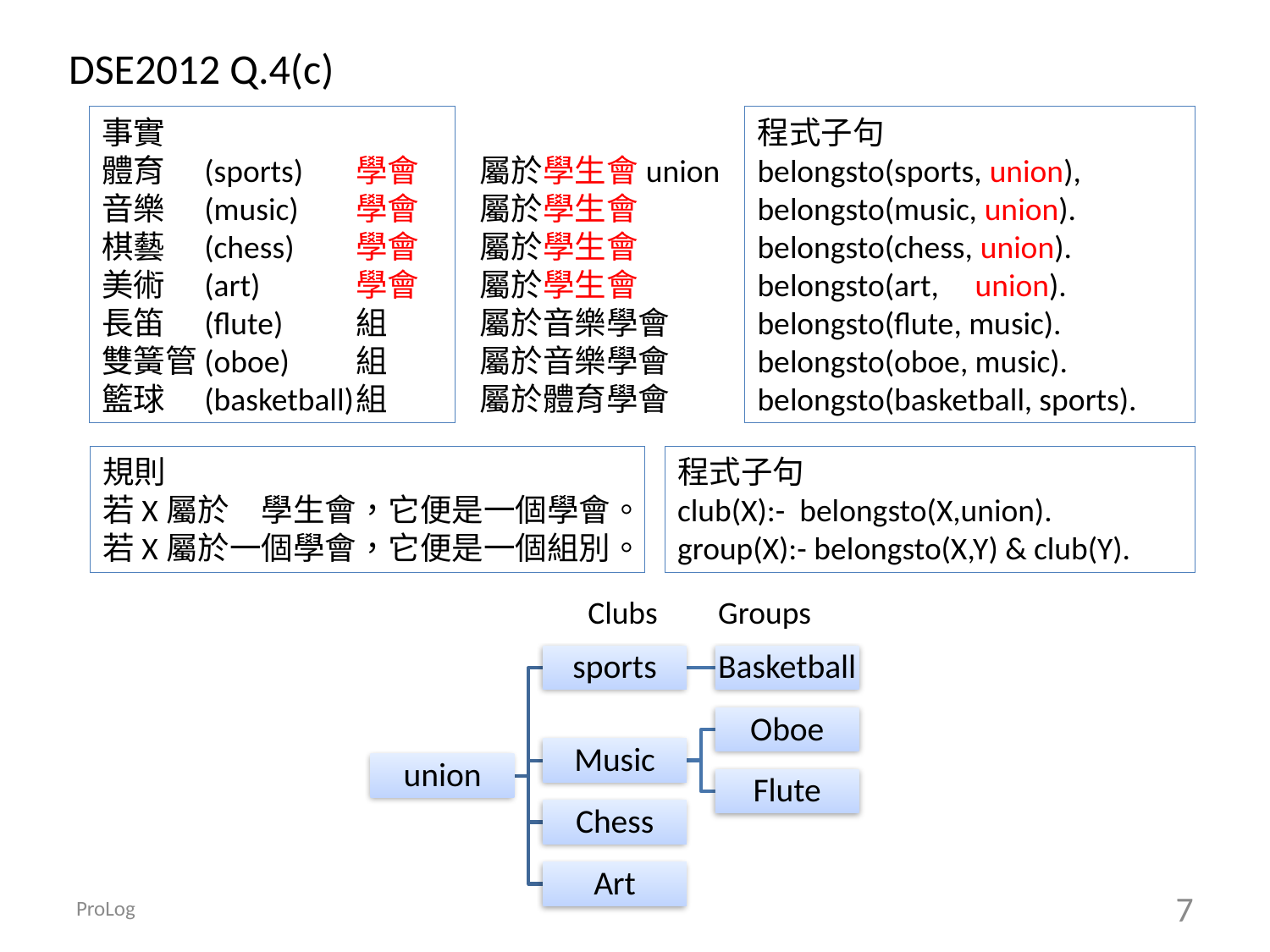

DSE2012 Q.4(c)
事實
體育　(sports)	學會
音樂　(music)	學會
棋藝　(chess)	學會
美術　(art)	學會
長笛　(flute)	組
雙簧管(oboe)	組
籃球　(basketball)	組
程式子句
belongsto(sports, union),
belongsto(music, union).
belongsto(chess, union).
belongsto(art,     union).
belongsto(flute, music).
belongsto(oboe, music).
belongsto(basketball, sports).
屬於學生會union
屬於學生會
屬於學生會
屬於學生會
屬於音樂學會
屬於音樂學會
屬於體育學會
規則
若X屬於　學生會，它便是一個學會。
若X屬於一個學會，它便是一個組別。
程式子句
club(X):-  belongsto(X,union).
group(X):- belongsto(X,Y) & club(Y).
Clubs
Groups
union
sports
Basketball
Music
Oboe
Flute
Chess
Art
ProLog
7